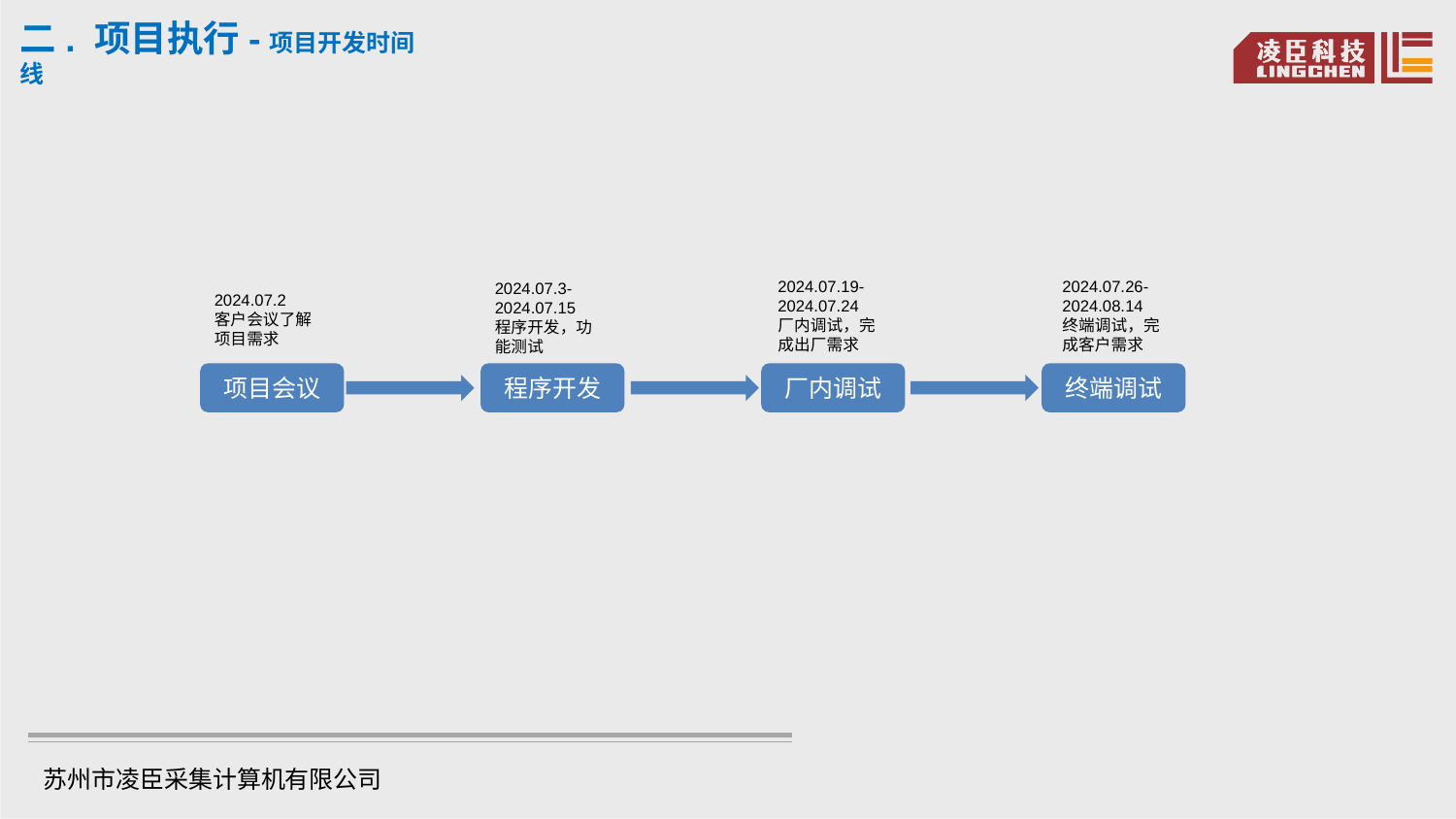

二. 项目执行-项目开发时间线

2024.07.19-2024.07.24
厂内调试，完成出厂需求
2024.07.26-2024.08.14
终端调试，完成客户需求
2024.07.3-2024.07.15
程序开发，功能测试
2024.07.2
客户会议了解项目需求
项目会议
程序开发
厂内调试
终端调试